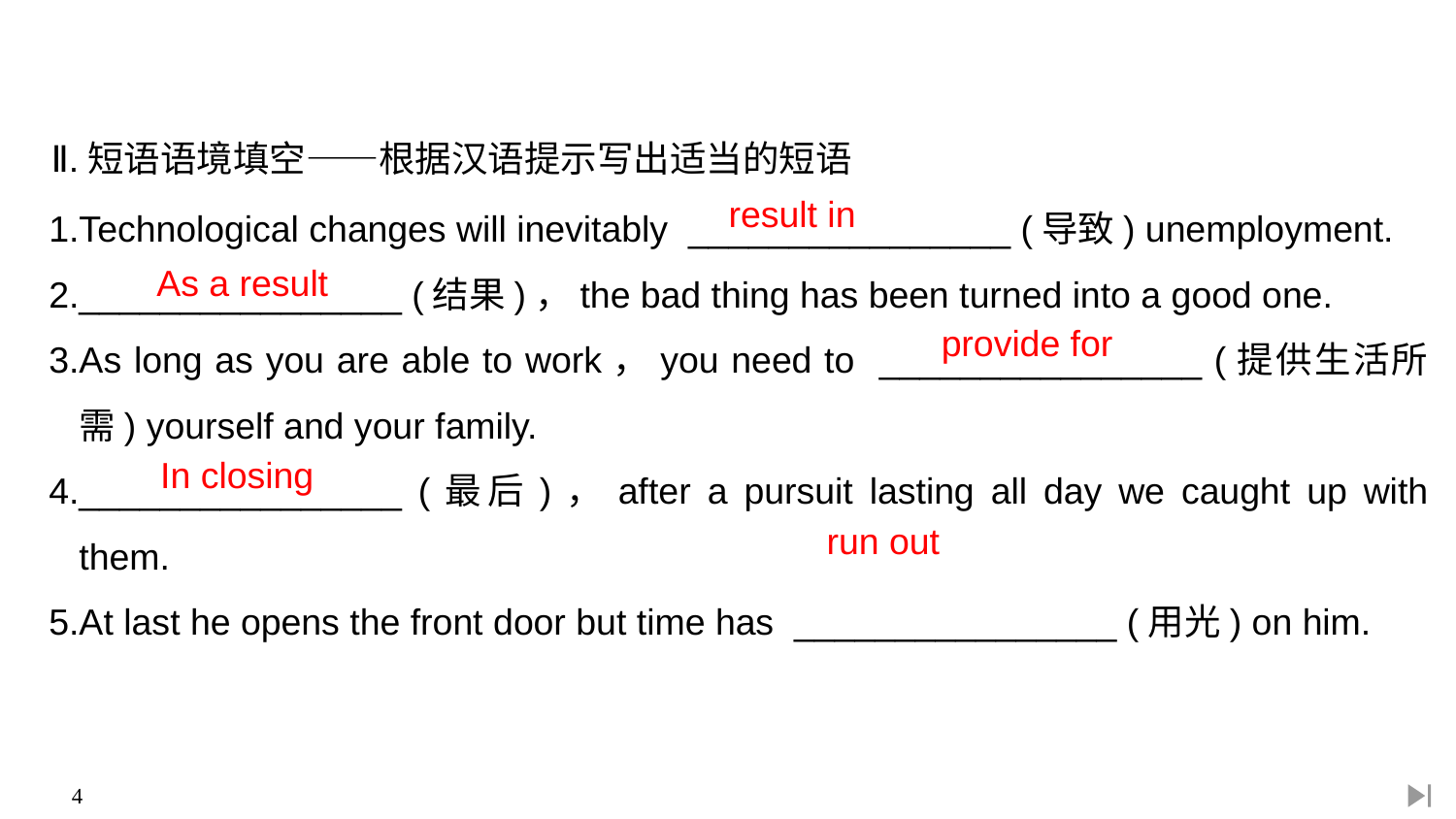

Ⅱ.短语语境填空——根据汉语提示写出适当的短语
1.Technological changes will inevitably  ________________ (导致) unemployment.
2.________________ (结果)，the bad thing has been turned into a good one.
3.As long as you are able to work，you need to  ________________ (提供生活所需) yourself and your family.
4.________________ (最后)，after a pursuit lasting all day we caught up with them.
5.At last he opens the front door but time has  ________________ (用光) on him.
result in
As a result
provide for
In closing
run out